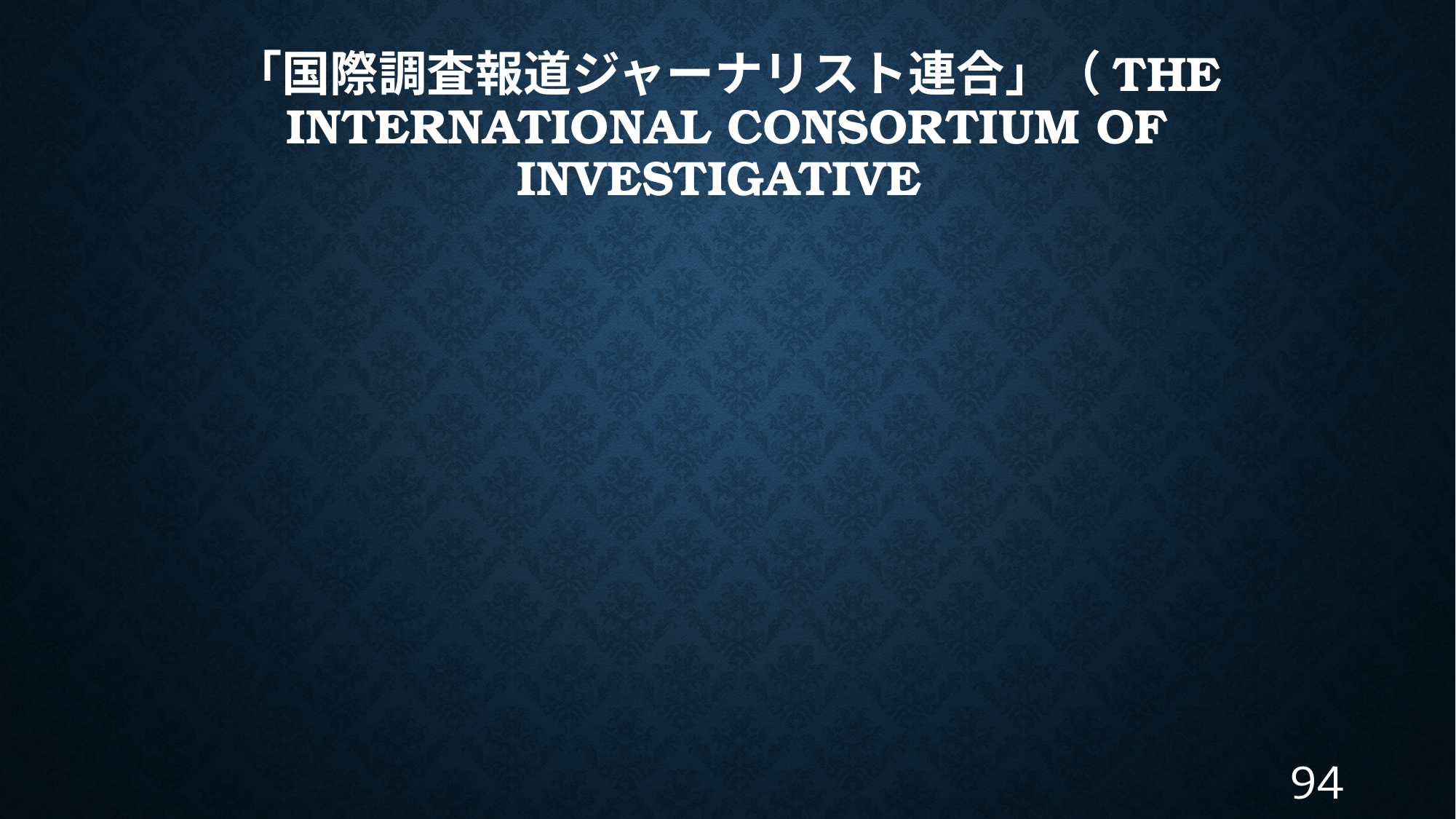

# 「国際調査報道ジャーナリスト連合」（The International Consortium of Investigative
94